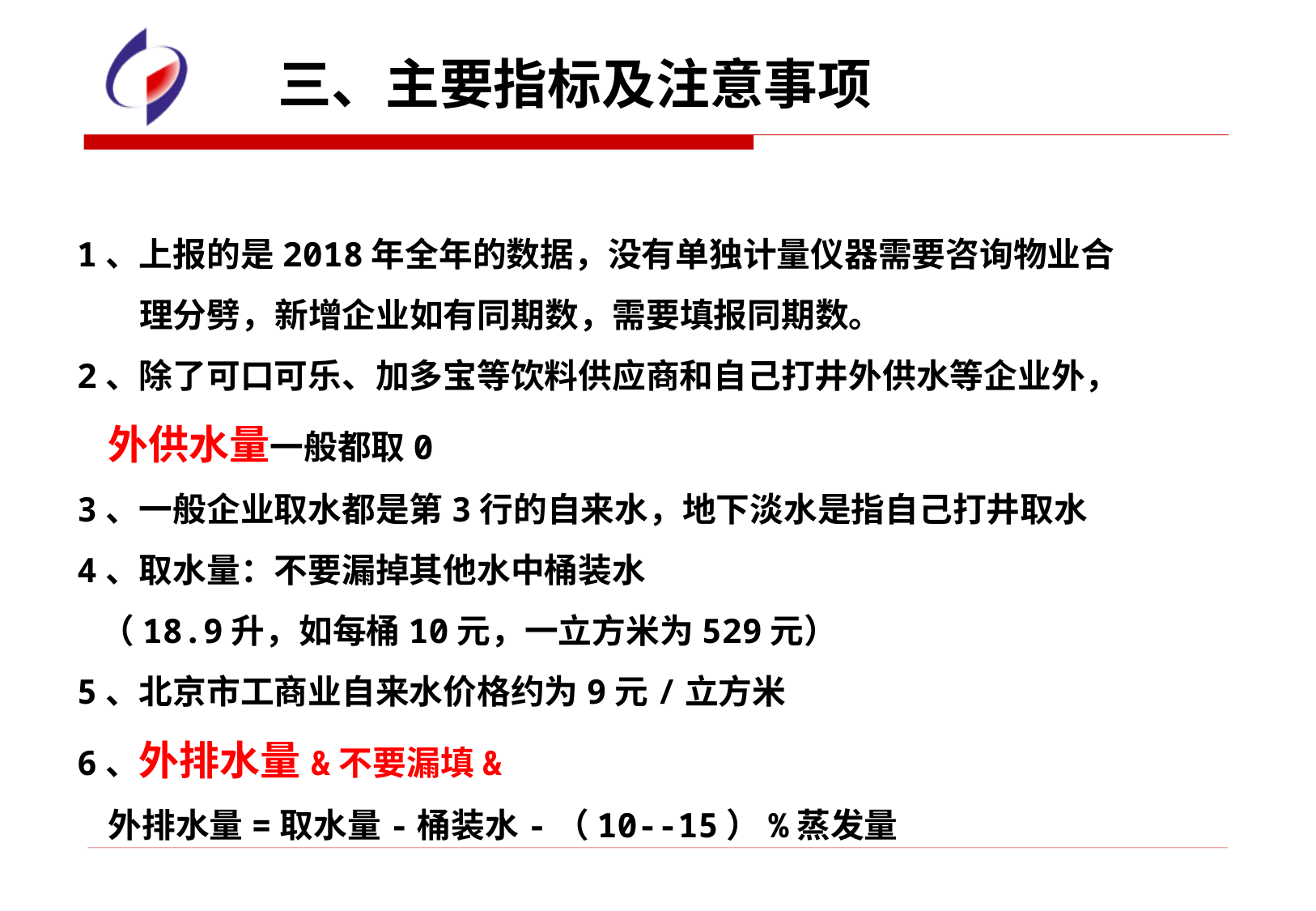

# 三、主要指标及注意事项
1、上报的是2018年全年的数据，没有单独计量仪器需要咨询物业合理分劈，新增企业如有同期数，需要填报同期数。
2、除了可口可乐、加多宝等饮料供应商和自己打井外供水等企业外，
   外供水量一般都取0
3、一般企业取水都是第3行的自来水，地下淡水是指自己打井取水
4、取水量：不要漏掉其他水中桶装水
  （18.9升，如每桶10元，一立方米为529元）
5、北京市工商业自来水价格约为9元/立方米
6、外排水量&不要漏填&
   外排水量=取水量-桶装水-（10--15）%蒸发量